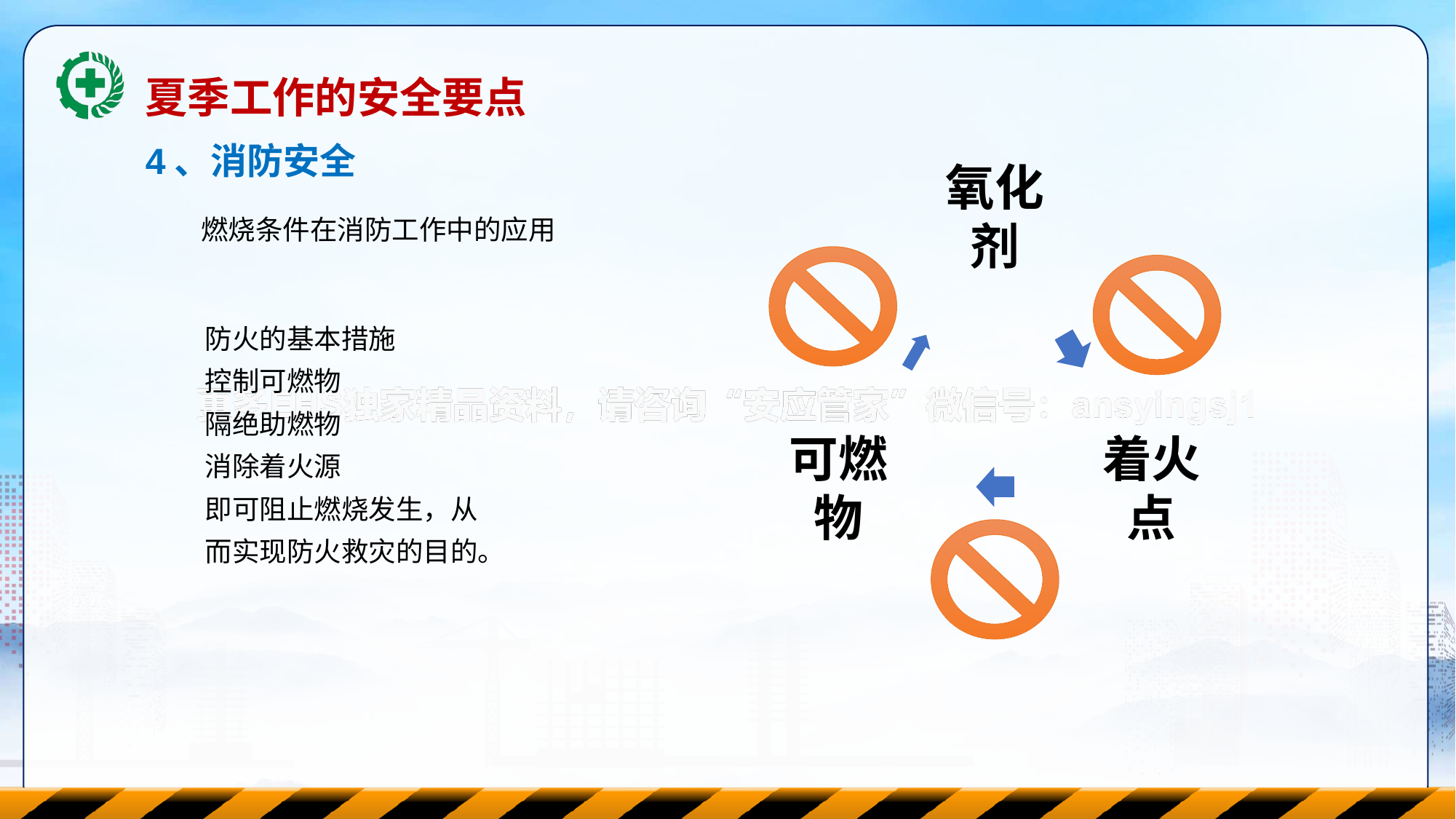

夏季工作的安全要点
氧化剂
着火点
可燃物

4、消防安全
燃烧条件在消防工作中的应用
防火的基本措施
控制可燃物
隔绝助燃物
消除着火源
即可阻止燃烧发生，从
而实现防火救灾的目的。